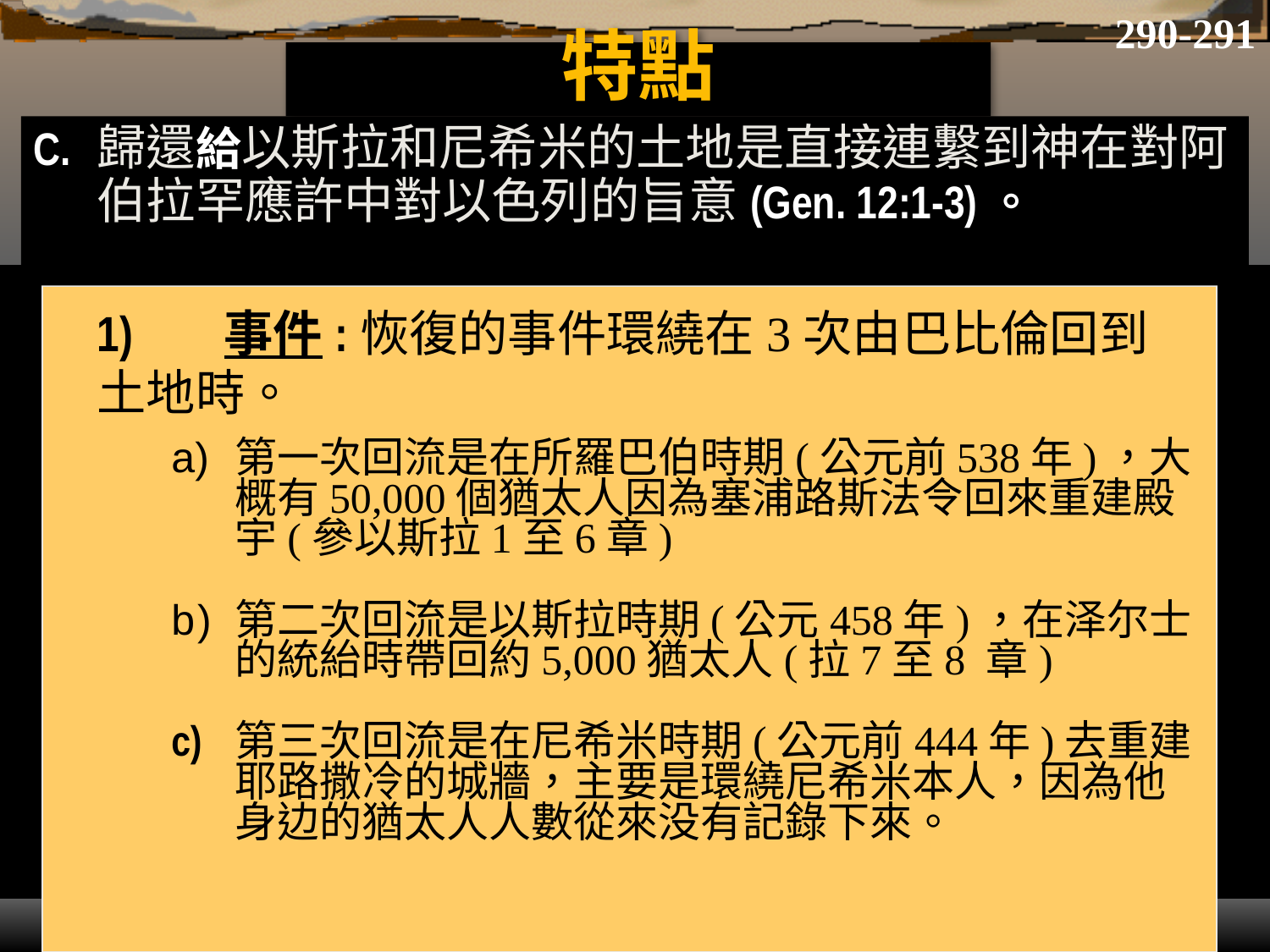

290-291
# 特點
C.	歸還給以斯拉和尼希米的土地是直接連繫到神在對阿伯拉罕應許中對以色列的旨意(Gen. 12:1-3)。

1)	事件:恢復的事件環繞在3次由巴比倫回到土地時。

第一次回流是在所羅巴伯時期(公元前538年)，大概有50,000個猶太人因為塞浦路斯法令回來重建殿宇(參以斯拉1至6章)

第二次回流是以斯拉時期(公元458年)，在泽尔士的統紿時帶回約5,000猶太人(拉7至8 章)

c)	第三次回流是在尼希米時期(公元前444年)去重建耶路撒冷的城牆，主要是環繞尼希米本人，因為他身边的猶太人人數從來没有記錄下來。